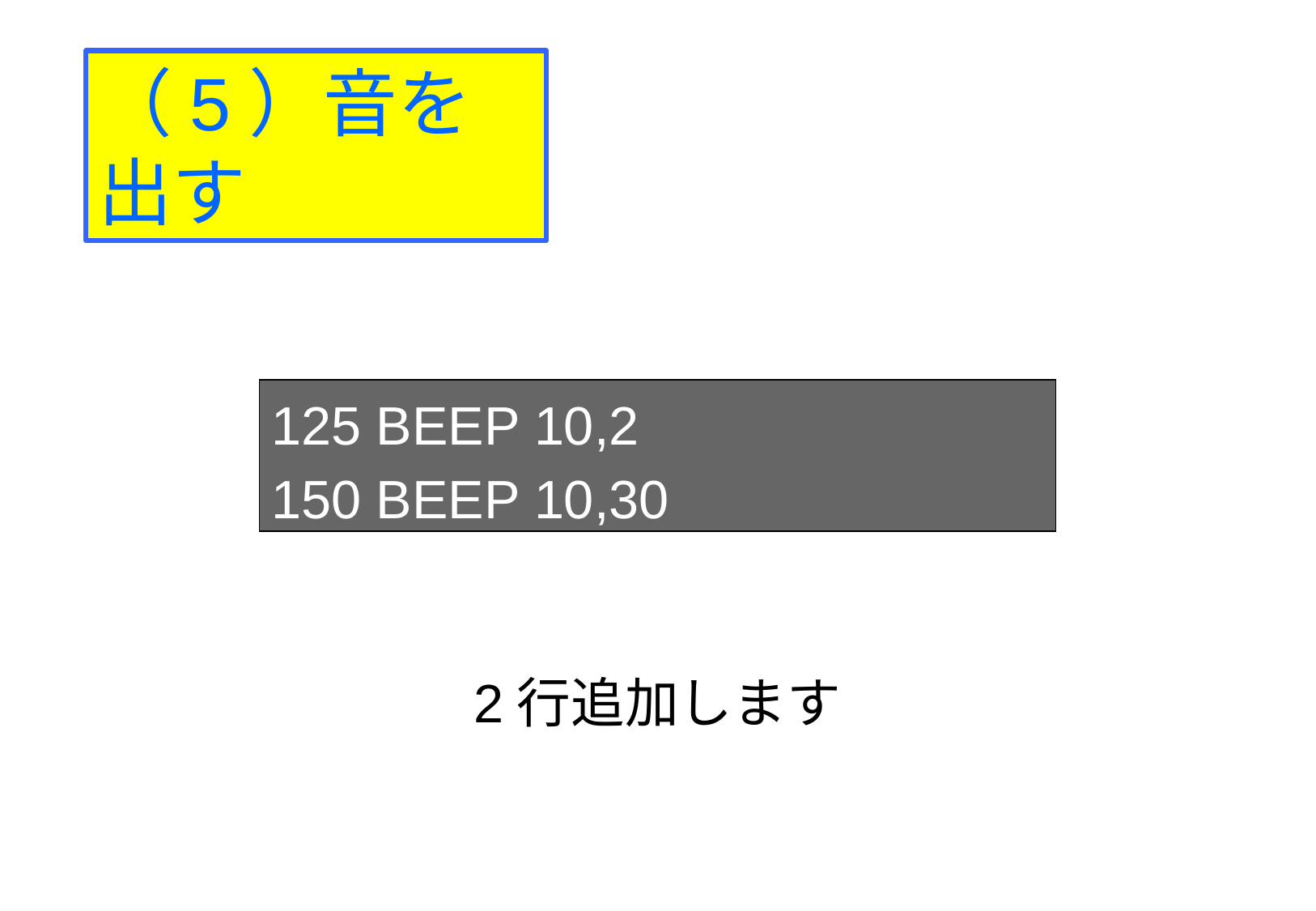

（5）音を出す
125 BEEP 10,2
150 BEEP 10,30
2行追加します